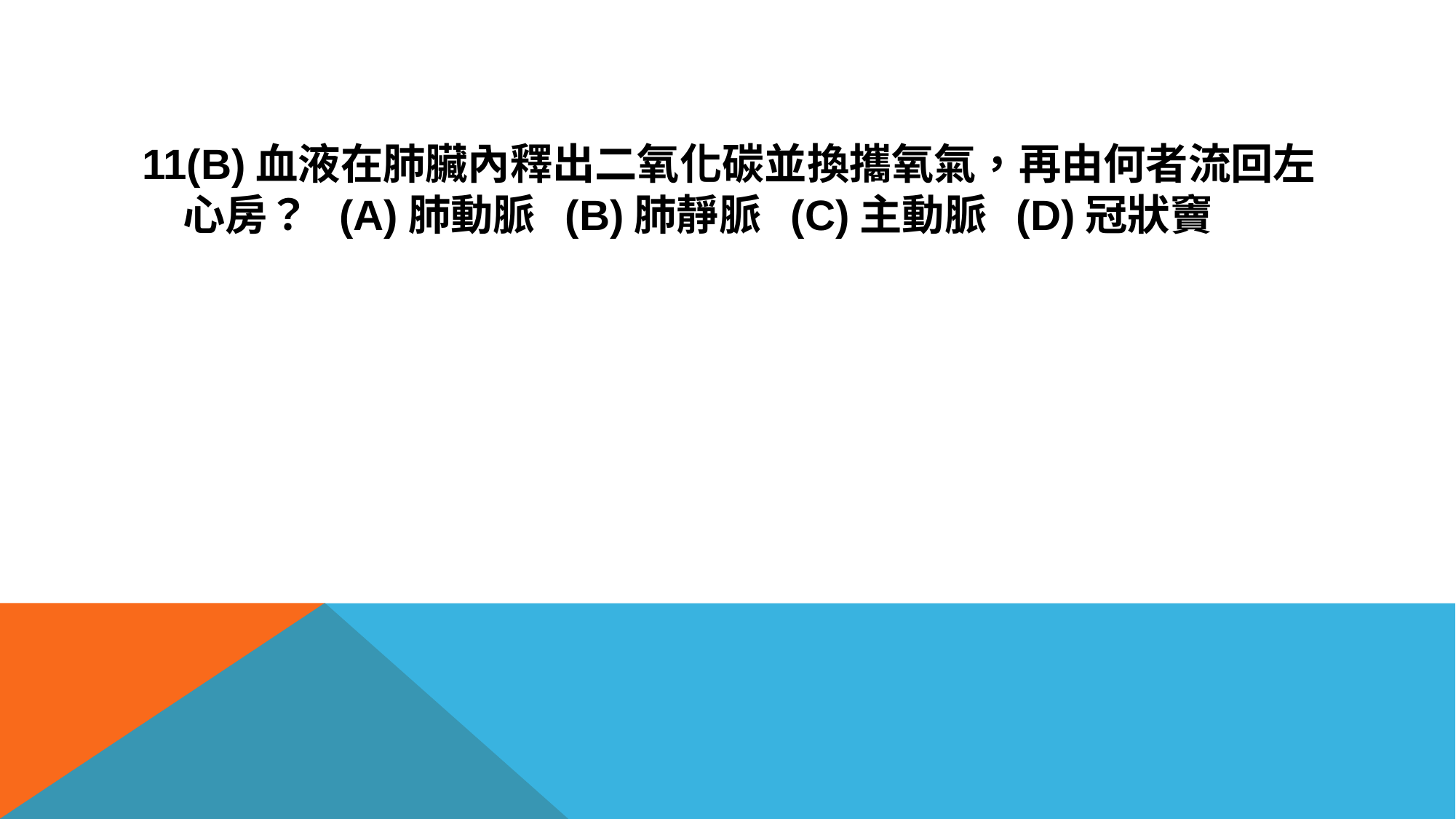

#
11(B)血液在肺臟內釋出二氧化碳並換攜氧氣，再由何者流回左心房？  (A)肺動脈  (B)肺靜脈  (C)主動脈  (D)冠狀竇